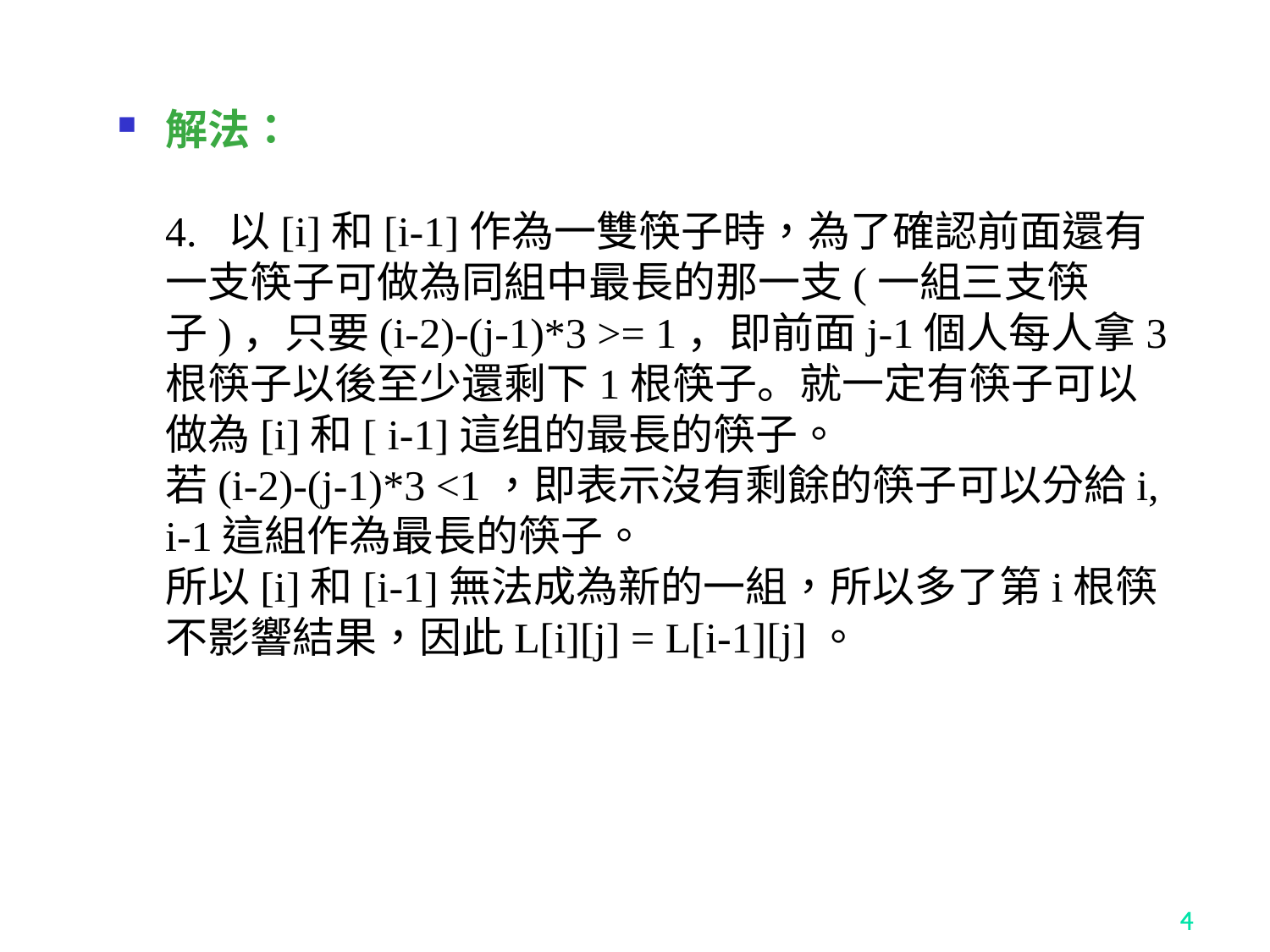

解法：
4.  以[i]和[i-1]作為一雙筷子時，為了確認前面還有一支筷子可做為同組中最長的那一支(一組三支筷子)，只要(i-2)-(j-1)*3 >= 1，即前面j-1個人每人拿3根筷子以後至少還剩下1根筷子。就一定有筷子可以做為[i]和[ i-1]這组的最長的筷子。
若(i-2)-(j-1)*3 <1，即表示沒有剩餘的筷子可以分給i, i-1這組作為最長的筷子。
所以[i]和[i-1]無法成為新的一組，所以多了第i根筷
不影響結果，因此L[i][j] = L[i-1][j]。
4